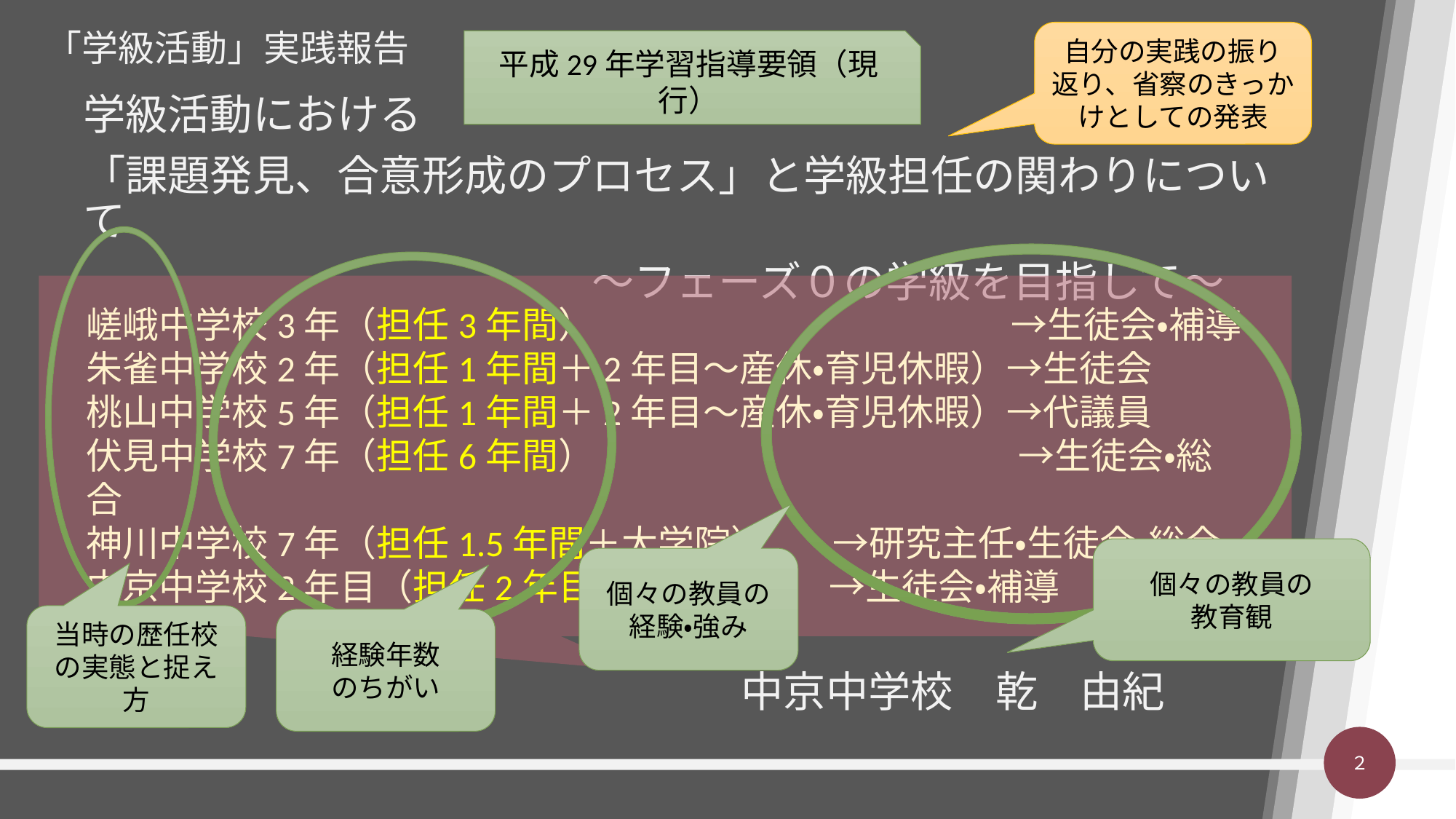

自分の実践の振り返り、省察のきっかけとしての発表
# 「学級活動」実践報告
平成29年学習指導要領（現行）
学級活動における
「課題発見、合意形成のプロセス」と学級担任の関わりについて
　　　　　　　　　　　　～フェーズ０の学級を目指して～

嵯峨中学校3年（担任3年間）　　　　　　　　　　　  →生徒会・補導
朱雀中学校2年（担任1年間＋2年目～産休・育児休暇）→生徒会
桃山中学校5年（担任1年間＋2年目～産休・育児休暇）→代議員
伏見中学校7年（担任6年間）                                                    →生徒会・総合
神川中学校7年（担任1.5年間＋大学院）        →研究主任・生徒会・総合
中京中学校2年目（担任2年目）　　　　　  →生徒会・補導
個々の教員の
教育観
個々の教員の経験・強み
当時の歴任校の実態と捉え方
経験年数
のちがい
中京中学校　乾　由紀

２